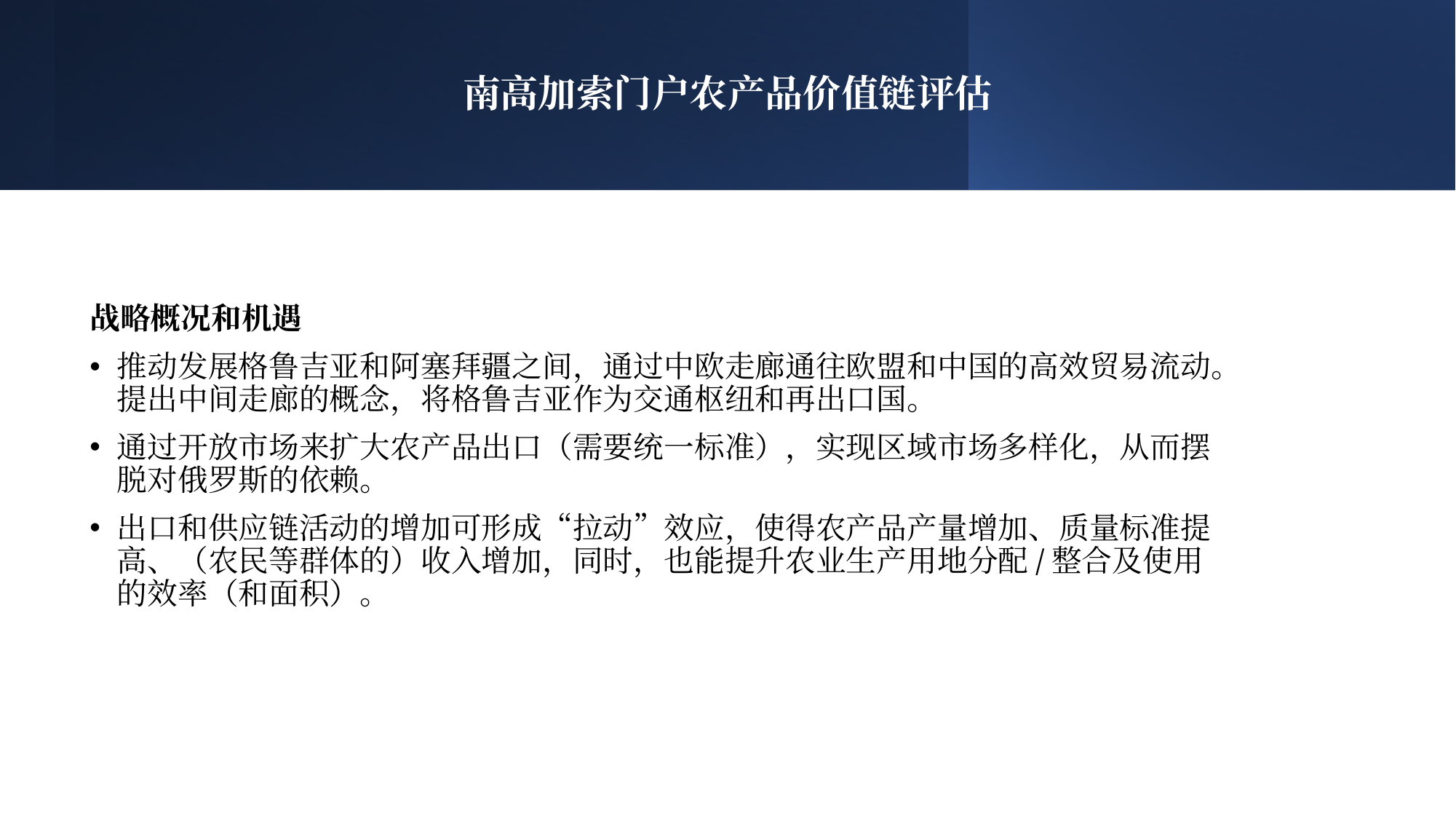

南高加索门户农产品价值链评估
战略概况和机遇
推动发展格鲁吉亚和阿塞拜疆之间，通过中欧走廊通往欧盟和中国的高效贸易流动。提出中间走廊的概念，将格鲁吉亚作为交通枢纽和再出口国。
通过开放市场来扩大农产品出口（需要统一标准），实现区域市场多样化，从而摆脱对俄罗斯的依赖。
出口和供应链活动的增加可形成“拉动”效应，使得农产品产量增加、质量标准提高、（农民等群体的）收入增加，同时，也能提升农业生产用地分配/整合及使用的效率（和面积）。